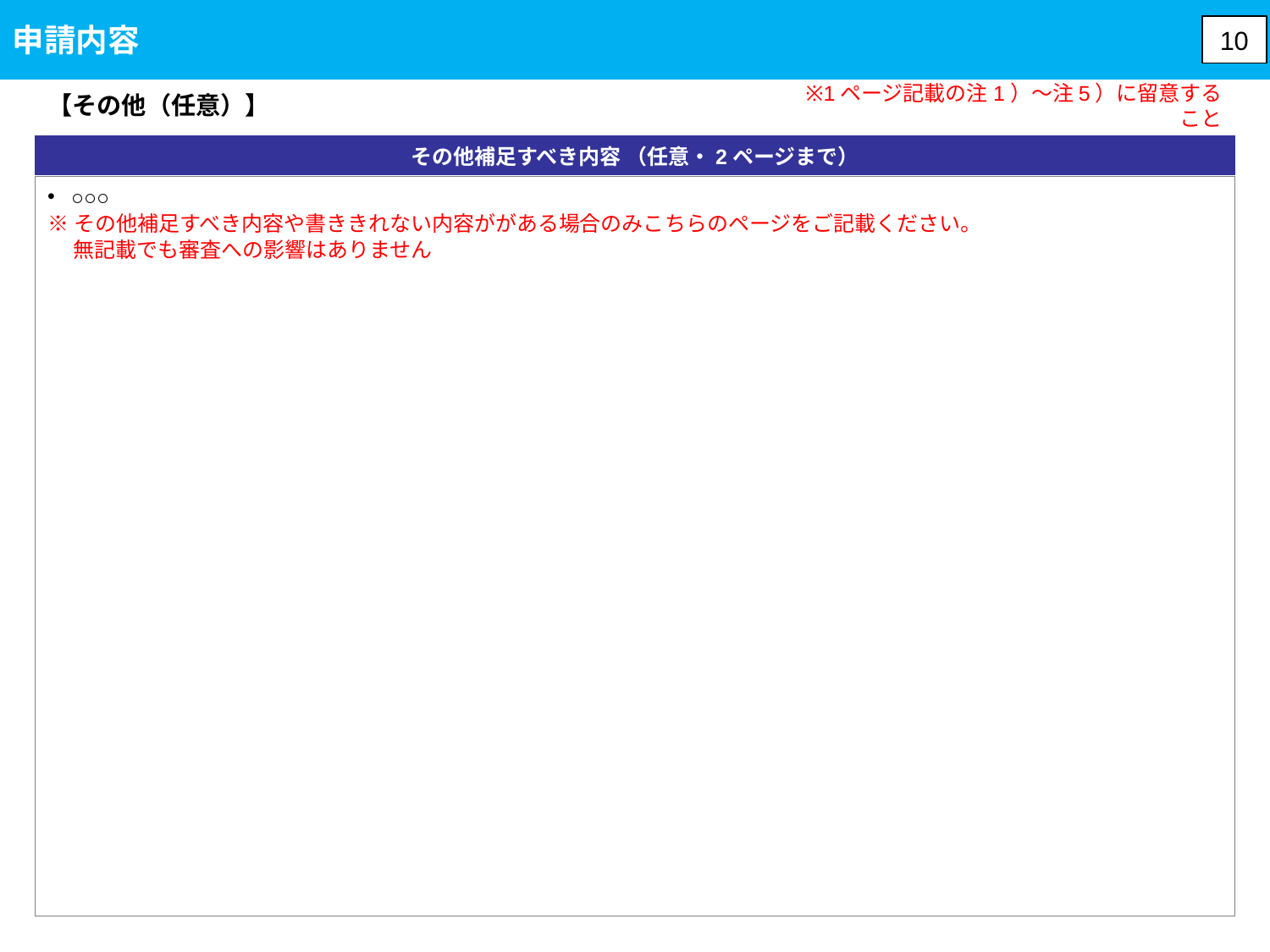

申請内容
10
【その他（任意）】
※1ページ記載の注1）～注5）に留意すること
その他補足すべき内容 （任意・2ページまで）
○○○
※その他補足すべき内容や書ききれない内容ががある場合のみこちらのページをご記載ください。
　 無記載でも審査への影響はありません